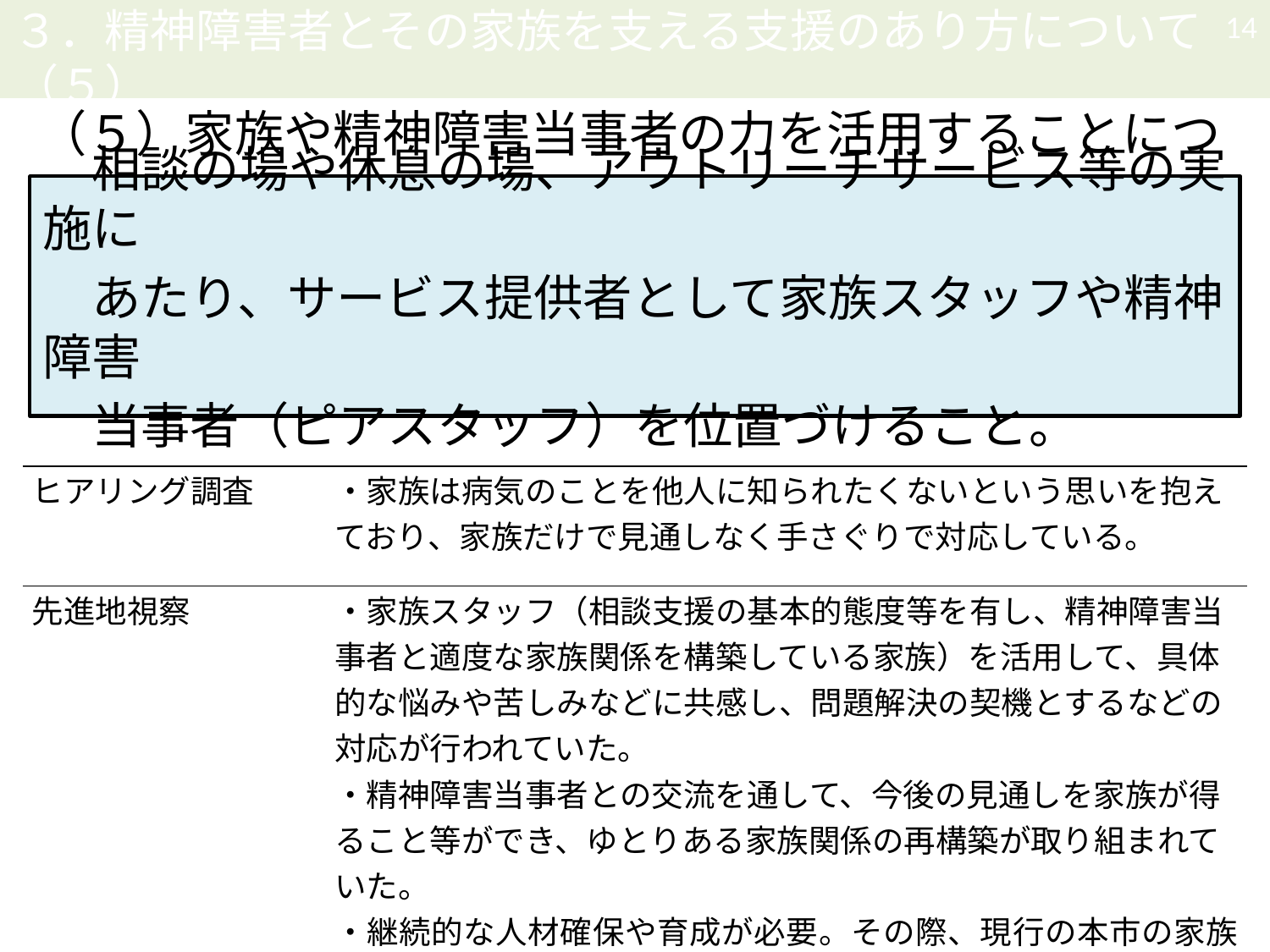

14
３．精神障害者とその家族を支える支援のあり方について（５）
（５）家族や精神障害当事者の力を活用することについて

　相談の場や休息の場、アウトリーチサービス等の実施に
　あたり、サービス提供者として家族スタッフや精神障害
　当事者（ピアスタッフ）を位置づけること。
| ヒアリング調査 | ・家族は病気のことを他人に知られたくないという思いを抱えており、家族だけで見通しなく手さぐりで対応している。 |
| --- | --- |
| 先進地視察 | ・家族スタッフ（相談支援の基本的態度等を有し、精神障害当事者と適度な家族関係を構築している家族）を活用して、具体的な悩みや苦しみなどに共感し、問題解決の契機とするなどの対応が行われていた。 ・精神障害当事者との交流を通して、今後の見通しを家族が得ること等ができ、ゆとりある家族関係の再構築が取り組まれていた。 ・継続的な人材確保や育成が必要。その際、現行の本市の家族支援（地域家族会など）と整合を図る。 |